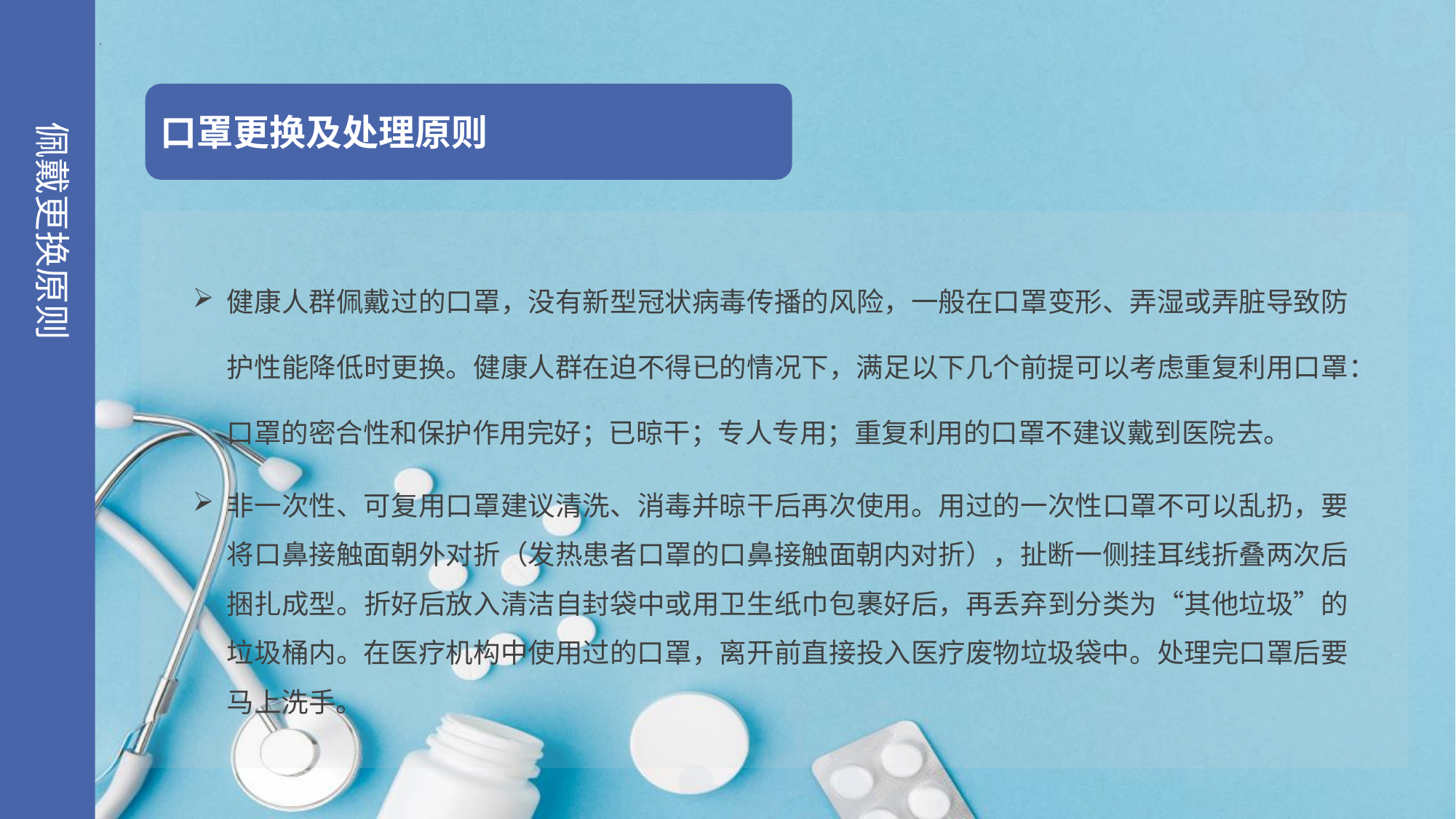

口罩更换及处理原则

健康人群佩戴过的口罩，没有新型冠状病毒传播的风险，一般在口罩变形、弄湿或弄脏导致防护性能降低时更换。健康人群在迫不得已的情况下，满足以下几个前提可以考虑重复利用口罩：口罩的密合性和保护作用完好；已晾干；专人专用；重复利用的口罩不建议戴到医院去。
非一次性、可复用口罩建议清洗、消毒并晾干后再次使用。用过的一次性口罩不可以乱扔，要将口鼻接触面朝外对折（发热患者口罩的口鼻接触面朝内对折），扯断一侧挂耳线折叠两次后捆扎成型。折好后放入清洁自封袋中或用卫生纸巾包裹好后，再丢弃到分类为“其他垃圾”的垃圾桶内。在医疗机构中使用过的口罩，离开前直接投入医疗废物垃圾袋中。处理完口罩后要马上洗手。